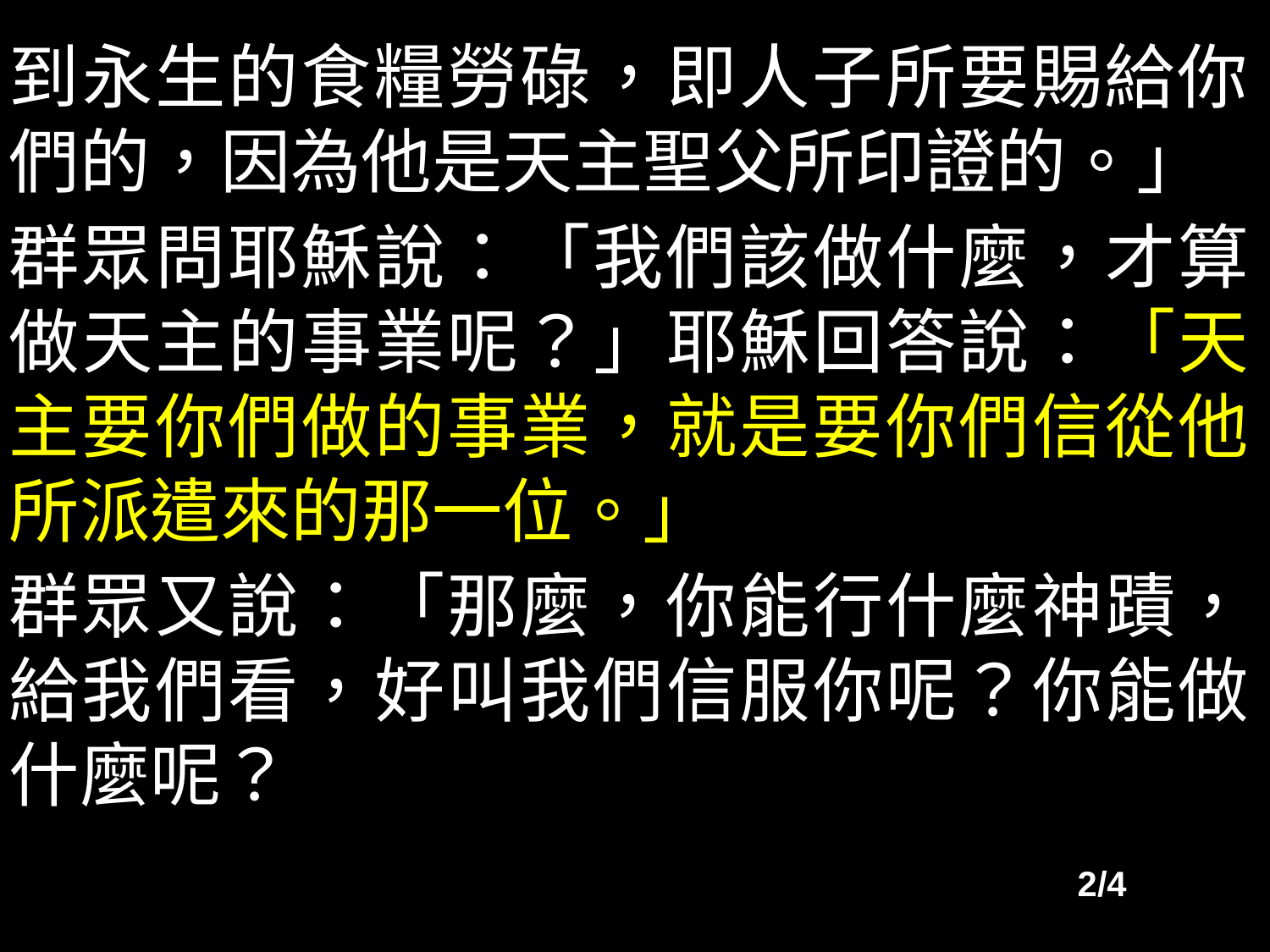

到永生的食糧勞碌，即人子所要賜給你們的，因為他是天主聖父所印證的。」
群眾問耶穌說：「我們該做什麼，才算做天主的事業呢？」耶穌回答說：「天主要你們做的事業，就是要你們信從他所派遣來的那一位。」
群眾又說：「那麼，你能行什麼神蹟，給我們看，好叫我們信服你呢？你能做什麼呢？
2/4